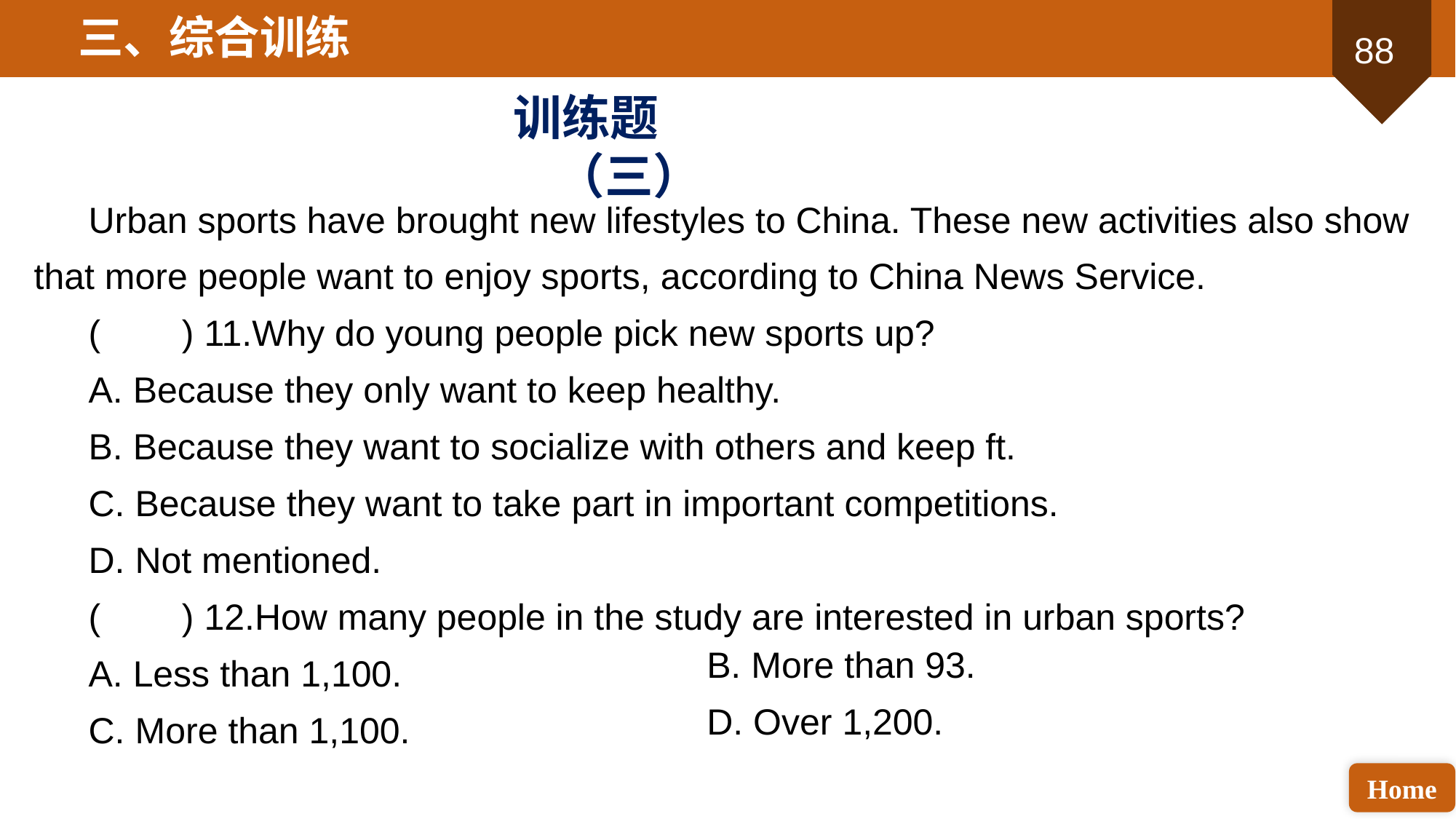

三、综合训练
训练题（三）
Urban sports have brought new lifestyles to China. These new activities also show that more people want to enjoy sports, according to China News Service.
(        ) 11.Why do young people pick new sports up?
A. Because they only want to keep healthy.
B. Because they want to socialize with others and keep ft.
C. Because they want to take part in important competitions.
D. Not mentioned.
(        ) 12.How many people in the study are interested in urban sports?
A. Less than 1,100.
C. More than 1,100.
B. More than 93.
D. Over 1,200.